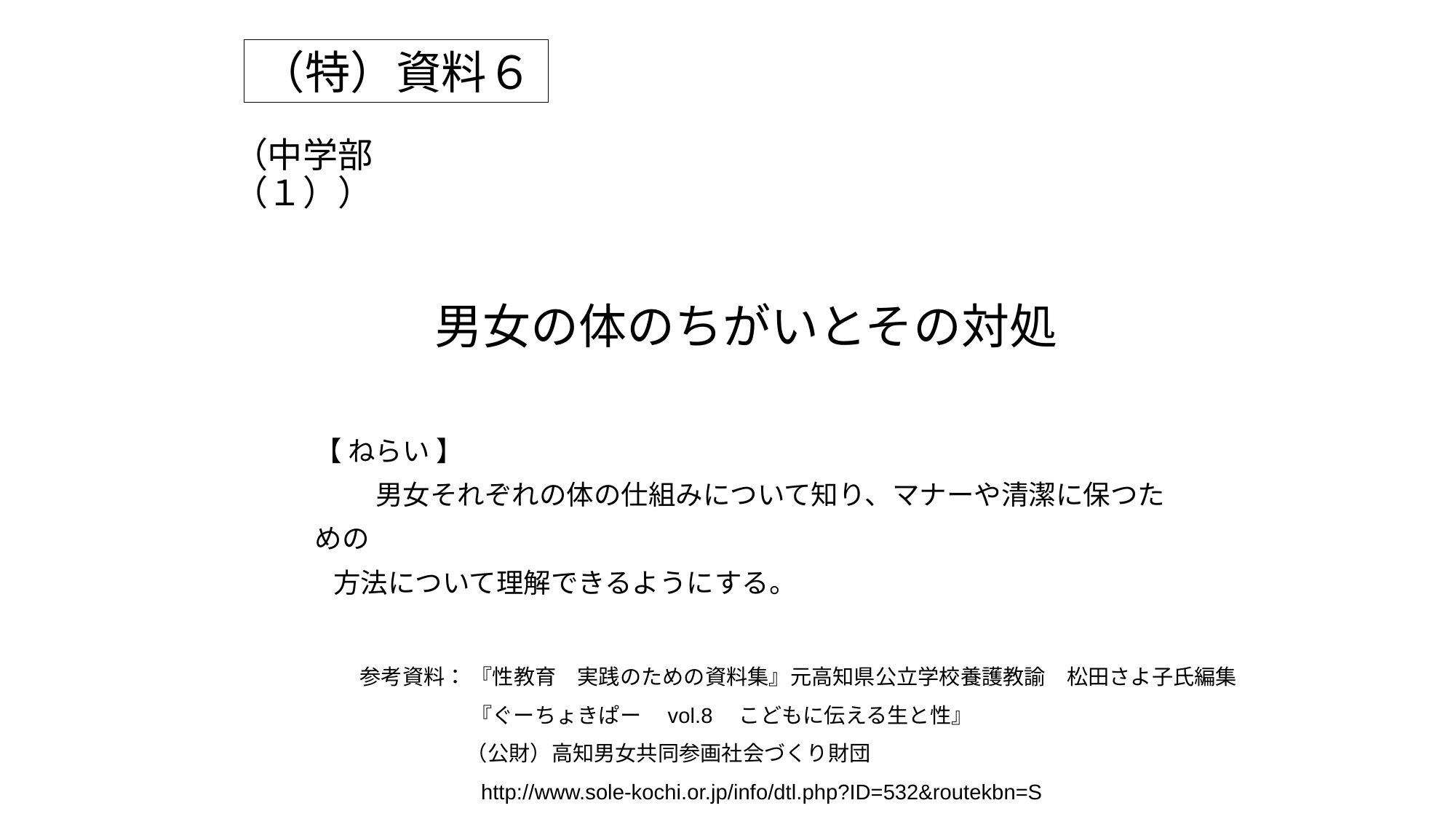

（特）資料６
# （中学部（１））
男女の体のちがいとその対処
【 ねらい 】
　　 男女それぞれの体の仕組みについて知り、マナーや清潔に保つための
  方法について理解できるようにする。
参考資料： 『性教育　実践のための資料集』元高知県公立学校養護教諭　松田さよ子氏編集
　　　　　 『ぐーちょきぱー　vol.8　こどもに伝える生と性』
　　　　　（公財）高知男女共同参画社会づくり財団
　　　　　  http://www.sole-kochi.or.jp/info/dtl.php?ID=532&routekbn=S